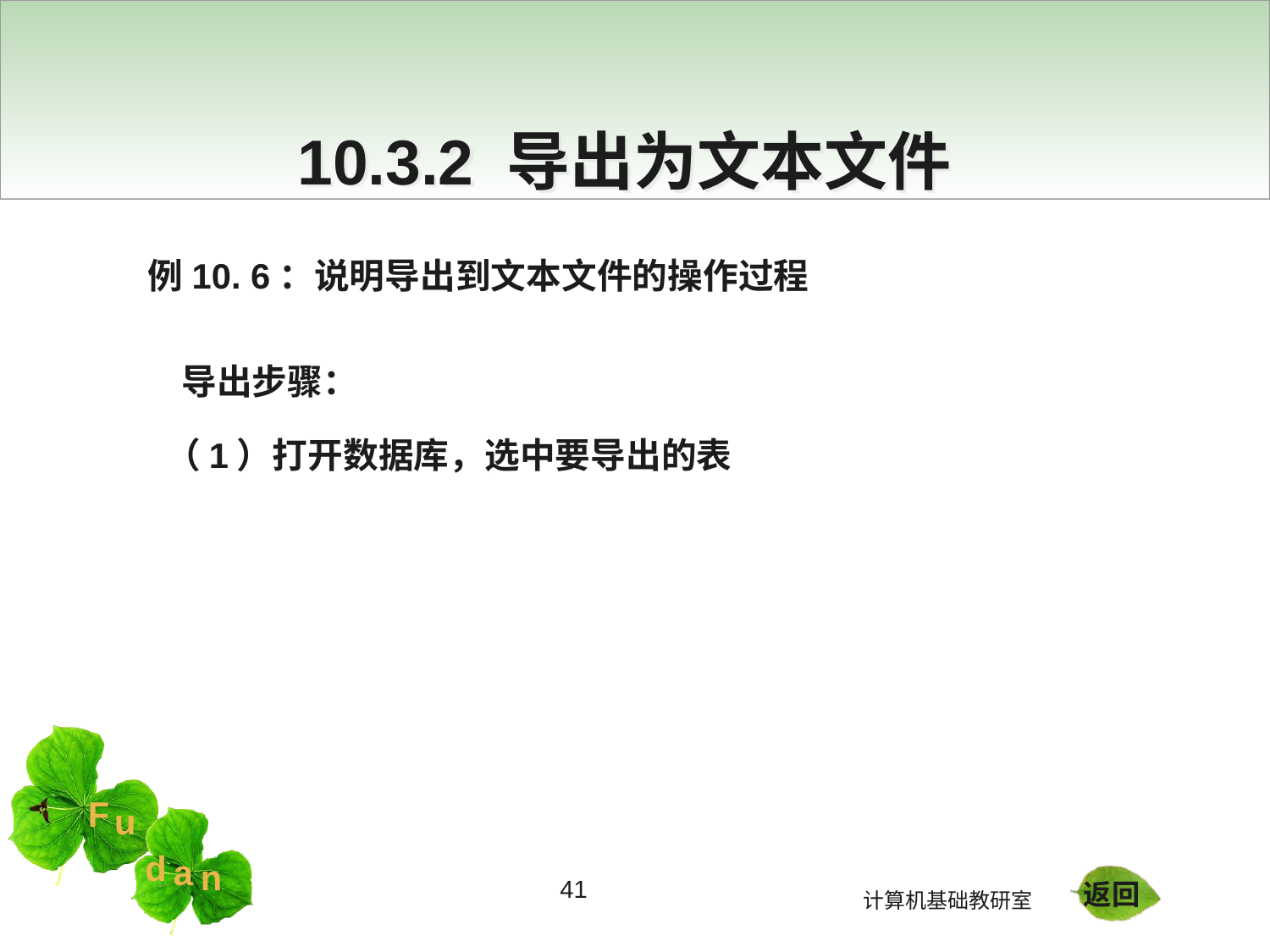

10.3.2 导出为文本文件
例10. 6：说明导出到文本文件的操作过程
 导出步骤：
（1）打开数据库，选中要导出的表
41
返回